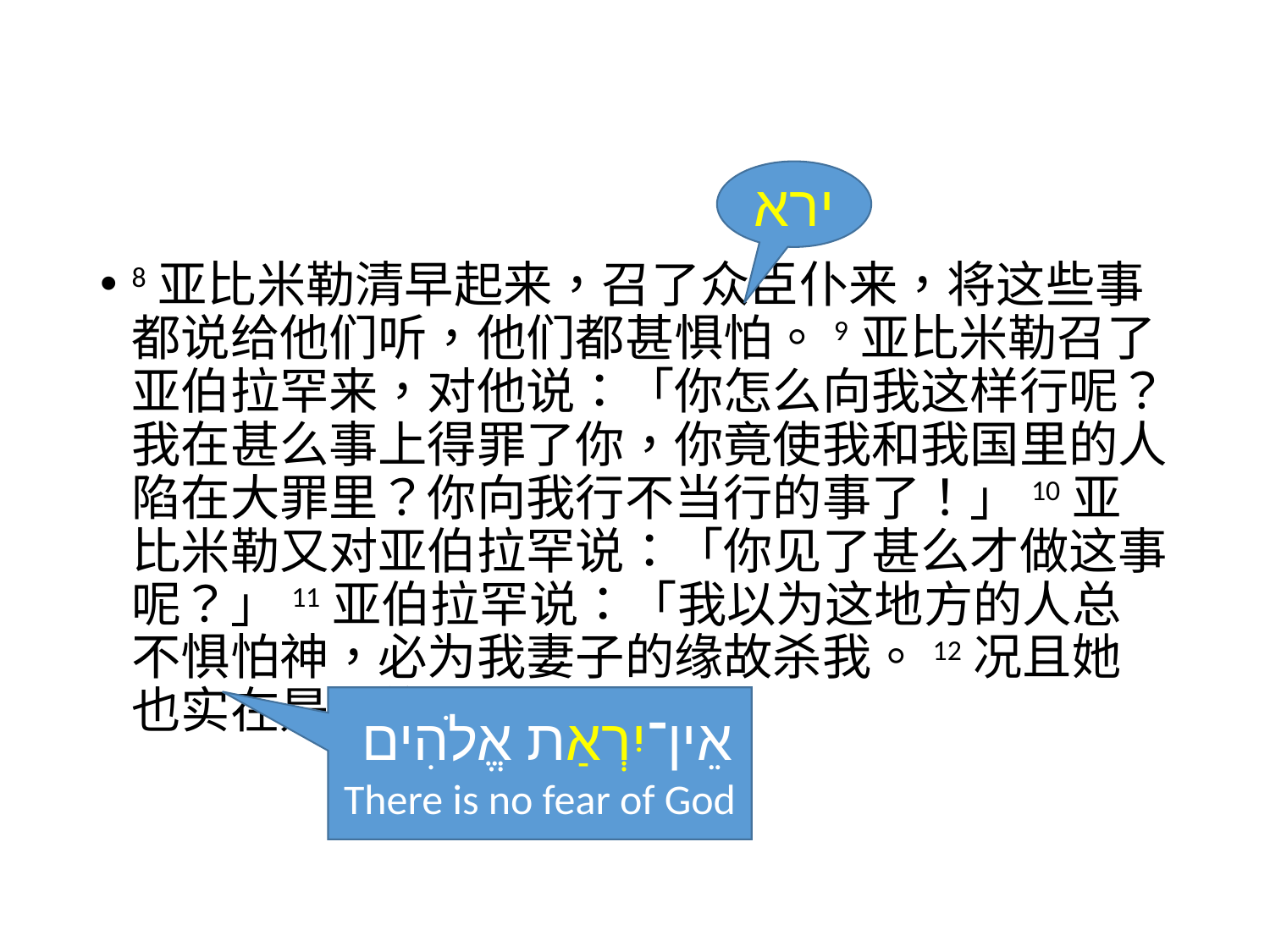

#
ירא
8亚比米勒清早起来，召了众臣仆来，将这些事都说给他们听，他们都甚惧怕。9亚比米勒召了亚伯拉罕来，对他说：「你怎么向我这样行呢？我在甚么事上得罪了你，你竟使我和我国里的人陷在大罪里？你向我行不当行的事了！」10亚比米勒又对亚伯拉罕说：「你见了甚么才做这事呢？」11亚伯拉罕说：「我以为这地方的人总不惧怕神，必为我妻子的缘故杀我。12况且她也实在是我的妹子…
 אֵין־יִרְאַת אֱלֹהִים
There is no fear of God